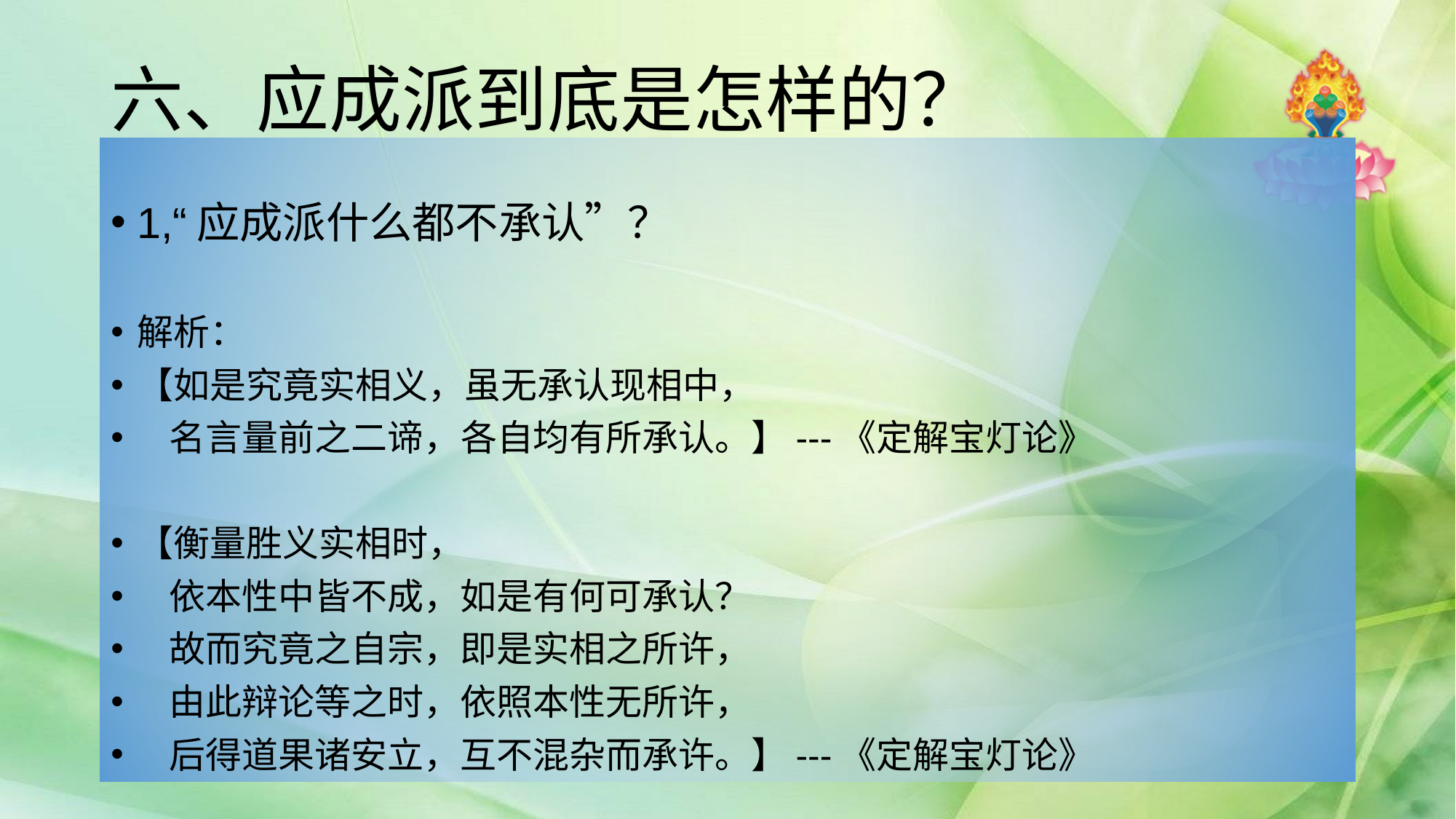

# 六、应成派到底是怎样的？

1,“应成派什么都不承认”？

解析：
【如是究竟实相义，虽无承认现相中，
   名言量前之二谛，各自均有所承认。】---《定解宝灯论》

【衡量胜义实相时，
   依本性中皆不成，如是有何可承认？
   故而究竟之自宗，即是实相之所许，
   由此辩论等之时，依照本性无所许，
   后得道果诸安立，互不混杂而承许。】---《定解宝灯论》